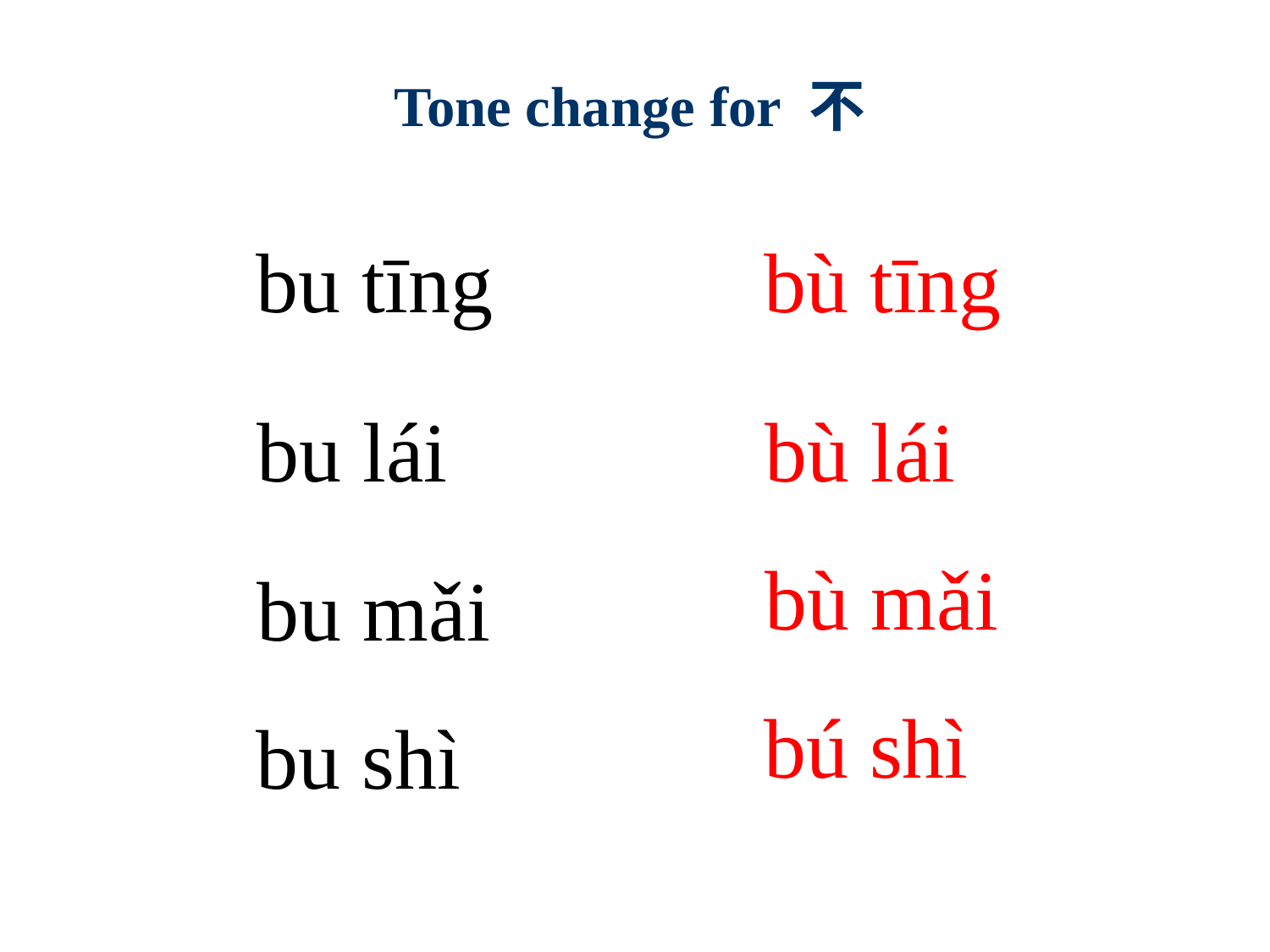

# Tone change for 不
bu tīng
bù tīng
bu lái
bù lái
bù mǎi
bu mǎi
bú shì
bu shì